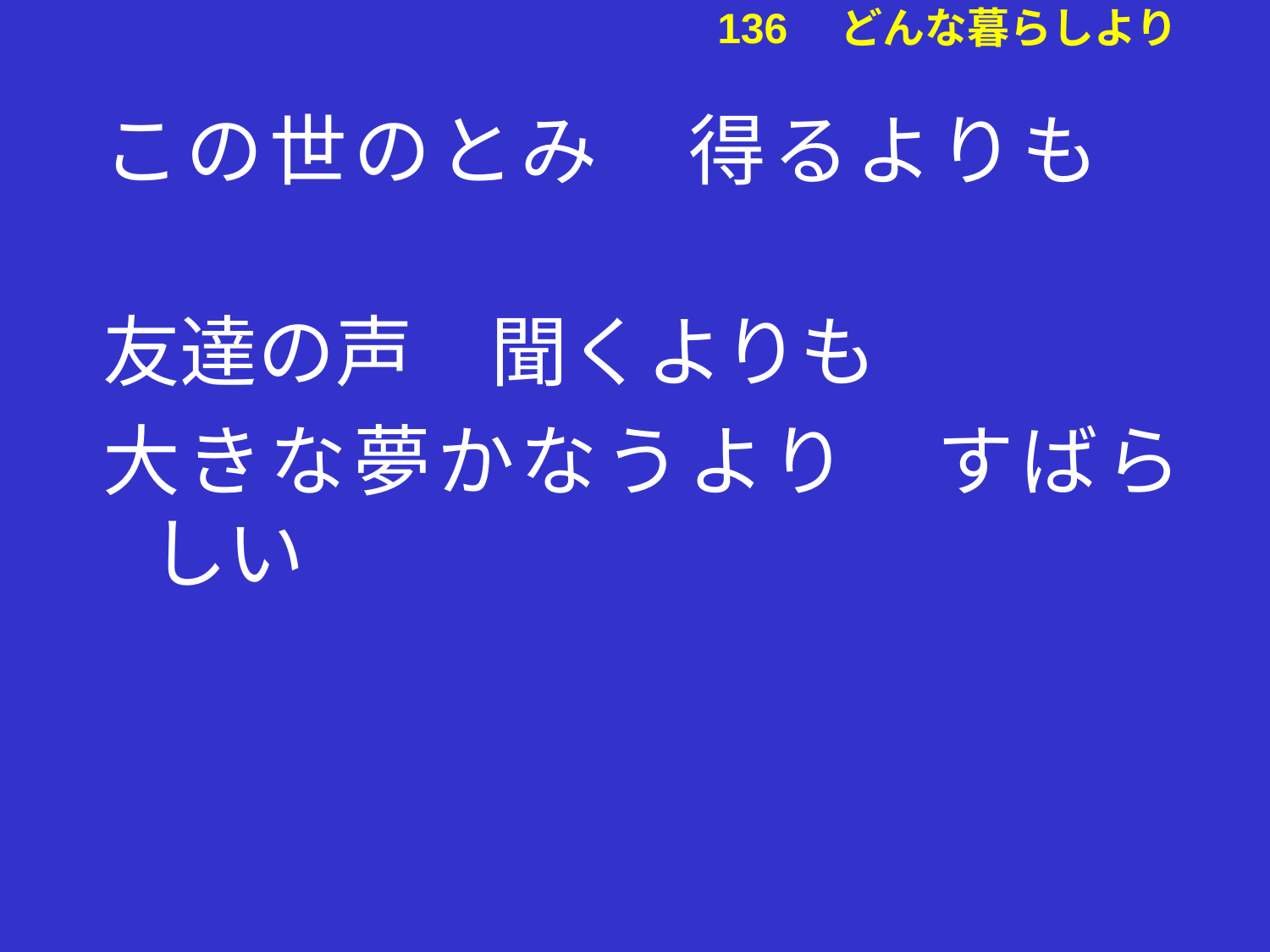

この世のとみ　得るよりも
友達の声　聞くよりも
大きな夢かなうより　すばらしい
# 136　どんな暮らしより